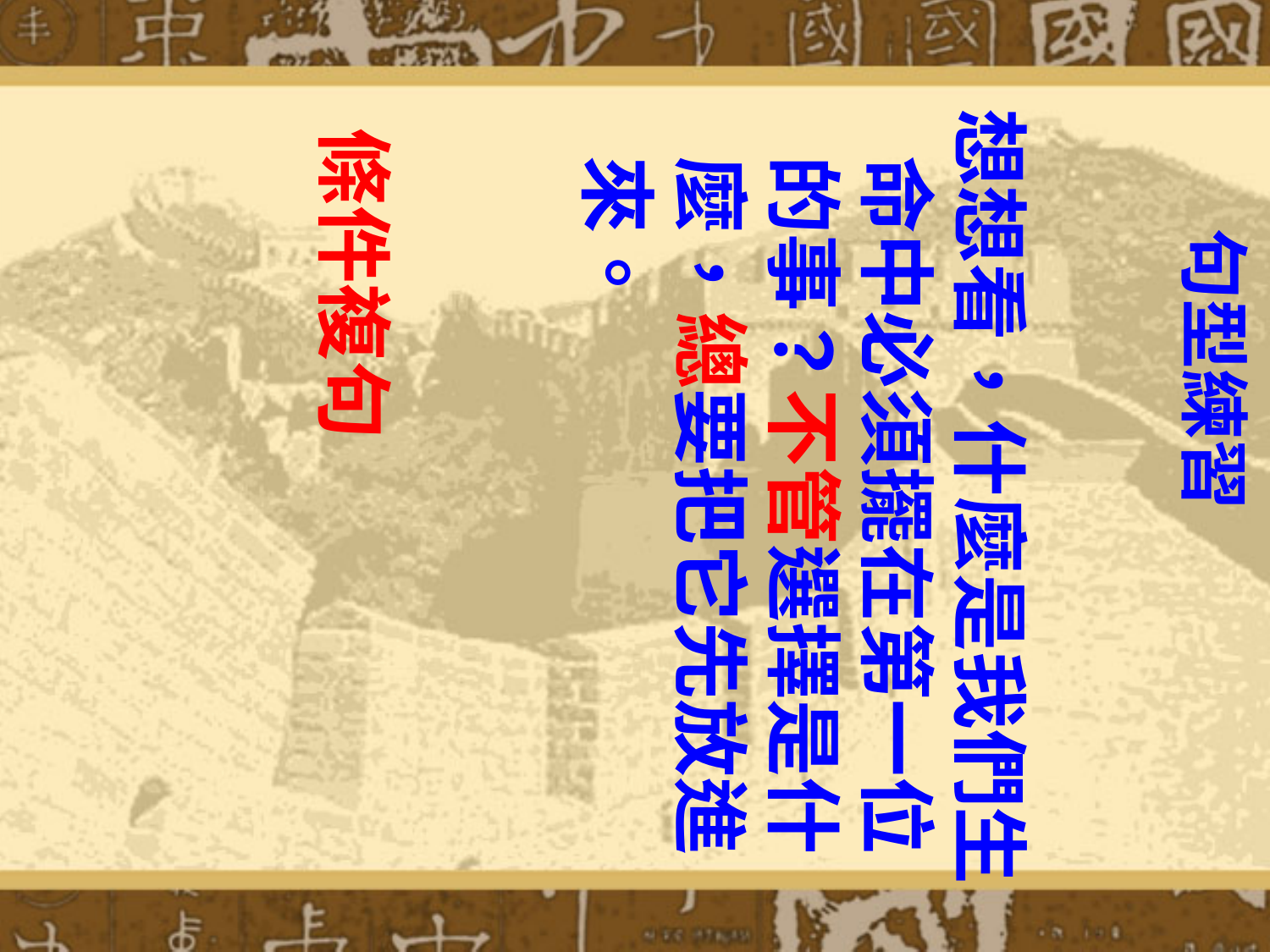

想想看，什麼是我們生命中必須擺在第一位的事？不管選擇是什麼，總要把它先放進來。
條件複句
句型練習